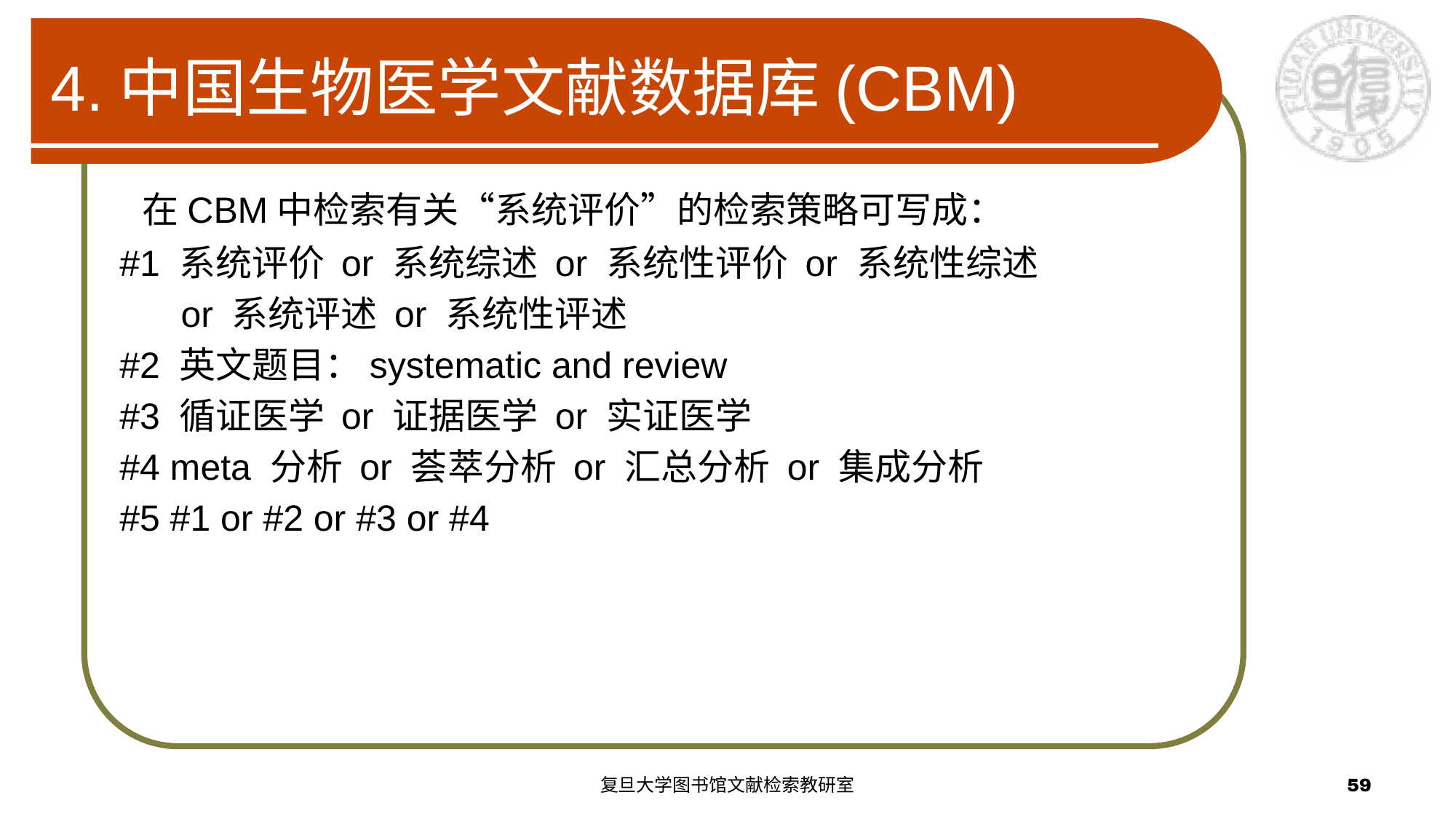

# 4.中国生物医学文献数据库(CBM)
 在CBM中检索有关“系统评价”的检索策略可写成：
#1 系统评价 or 系统综述 or 系统性评价 or 系统性综述
      or 系统评述 or 系统性评述
#2 英文题目：systematic and review
#3 循证医学 or 证据医学 or 实证医学
#4 meta 分析 or 荟萃分析 or 汇总分析 or 集成分析
#5 #1 or #2 or #3 or #4
复旦大学图书馆文献检索教研室
59